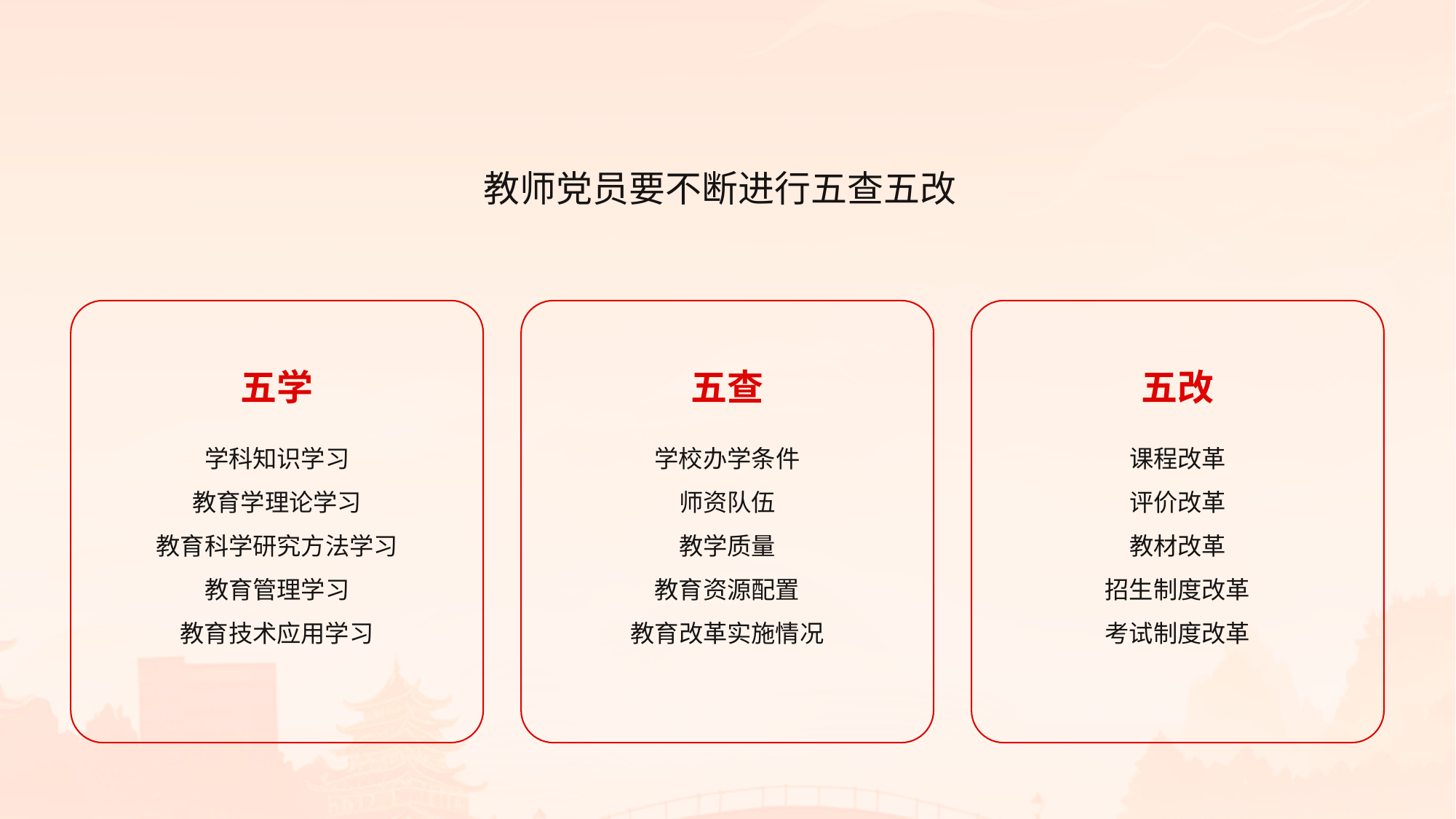

教师党员要不断进行五查五改

五学
五查
五改
学科知识学习
教育学理论学习
教育科学研究方法学习
教育管理学习
教育技术应用学习
学校办学条件
师资队伍
教学质量
教育资源配置
教育改革实施情况
课程改革
评价改革
教材改革
招生制度改革
考试制度改革